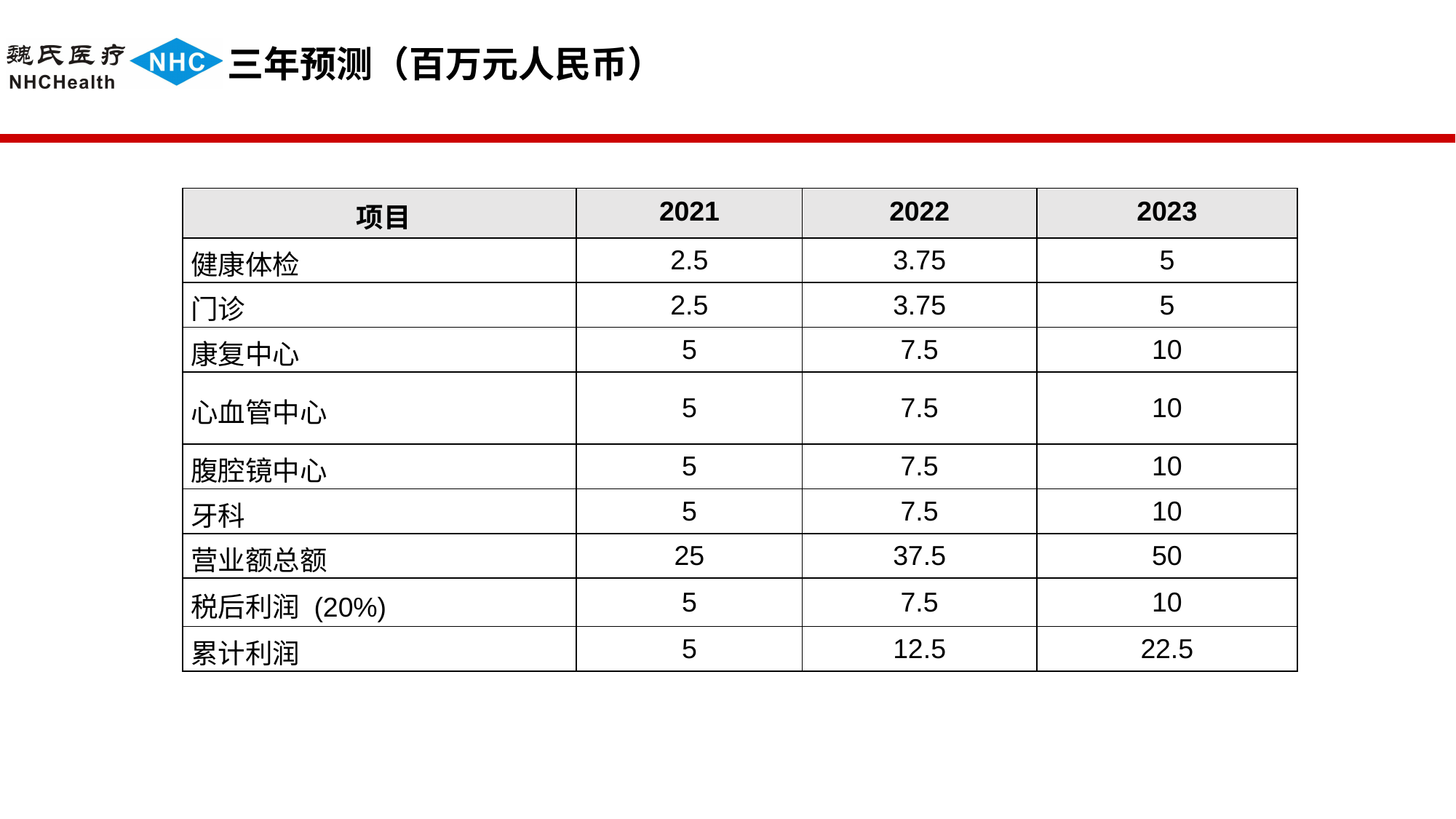

# 三年预测（百万元人民币）
| 项目 | 2021 | 2022 | 2023 |
| --- | --- | --- | --- |
| 健康体检 | 2.5 | 3.75 | 5 |
| 门诊 | 2.5 | 3.75 | 5 |
| 康复中心 | 5 | 7.5 | 10 |
| 心血管中心 | 5 | 7.5 | 10 |
| 腹腔镜中心 | 5 | 7.5 | 10 |
| 牙科 | 5 | 7.5 | 10 |
| 营业额总额 | 25 | 37.5 | 50 |
| 税后利润 (20%) | 5 | 7.5 | 10 |
| 累计利润 | 5 | 12.5 | 22.5 |